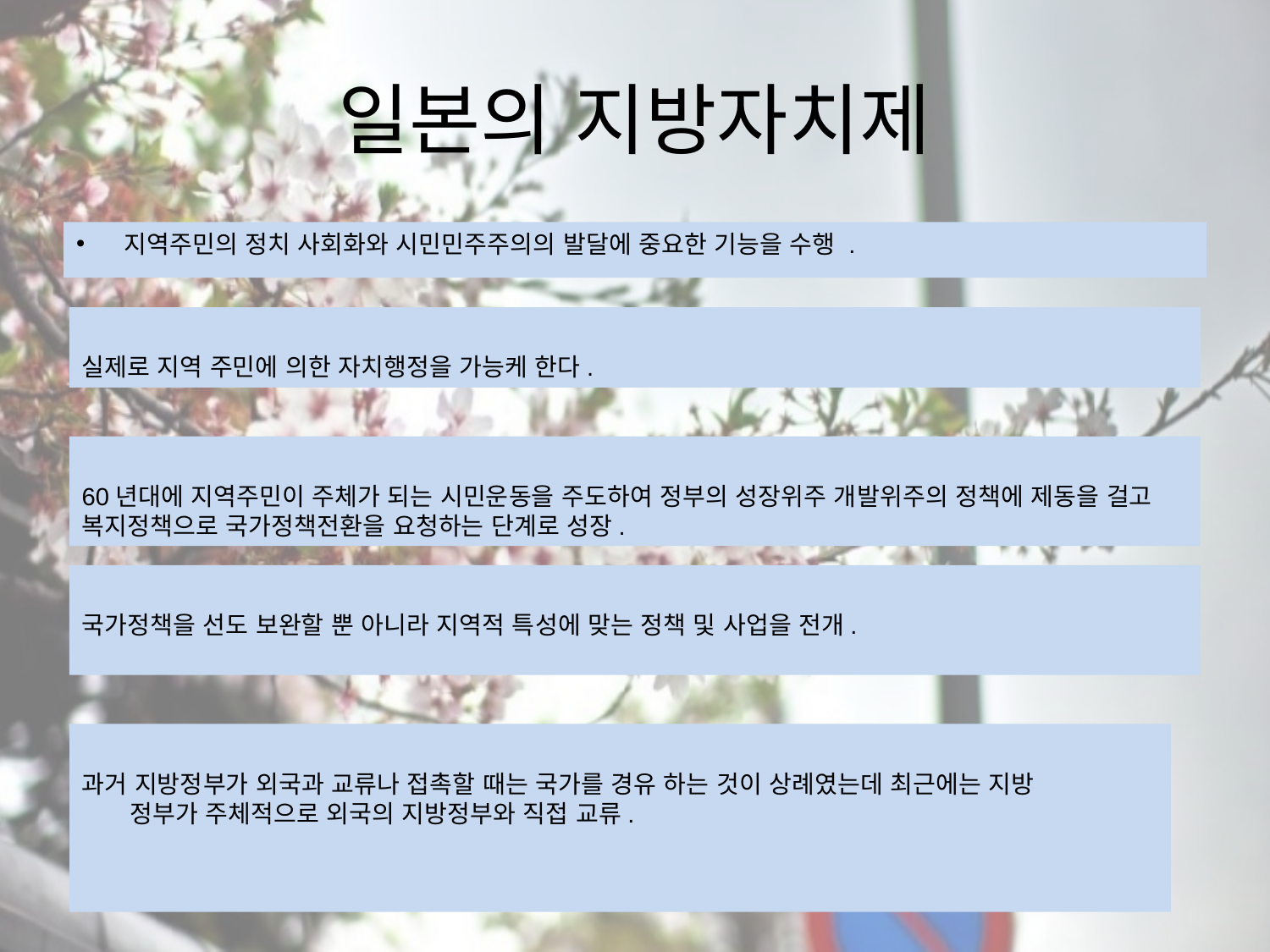

# 일본의 지방자치제
지역주민의 정치 사회화와 시민민주주의의 발달에 중요한 기능을 수행 .

실제로 지역 주민에 의한 자치행정을 가능케 한다.

60년대에 지역주민이 주체가 되는 시민운동을 주도하여 정부의 성장위주 개발위주의 정책에 제동을 걸고 복지정책으로 국가정책전환을 요청하는 단계로 성장.

국가정책을 선도 보완할 뿐 아니라 지역적 특성에 맞는 정책 및 사업을 전개.

과거 지방정부가 외국과 교류나 접촉할 때는 국가를 경유 하는 것이 상례였는데 최근에는 지방
      정부가 주체적으로 외국의 지방정부와 직접 교류.